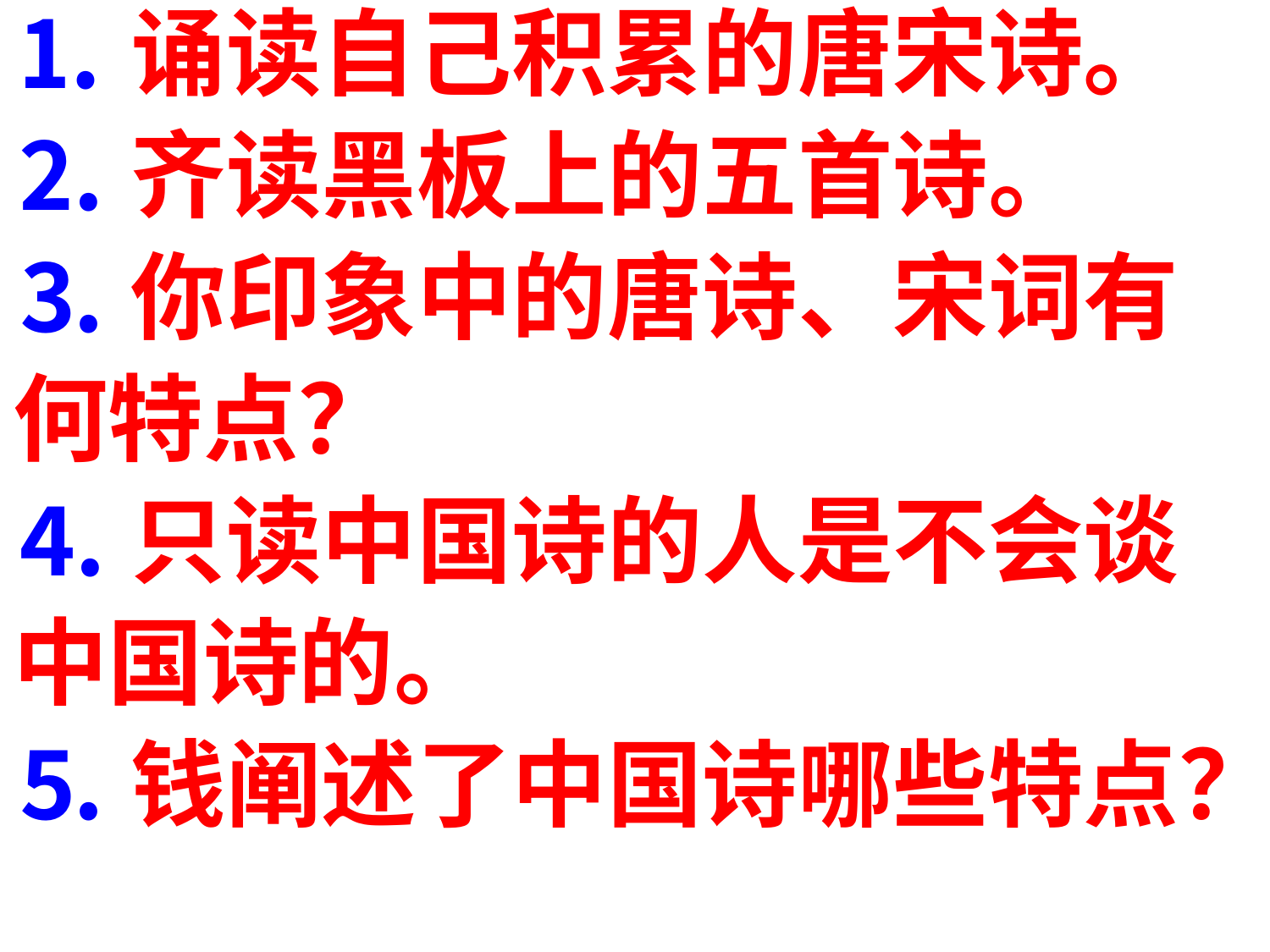

⒈诵读自己积累的唐宋诗。
⒉齐读黑板上的五首诗。
⒊你印象中的唐诗、宋词有
何特点？
⒋只读中国诗的人是不会谈
中国诗的。
⒌钱阐述了中国诗哪些特点？